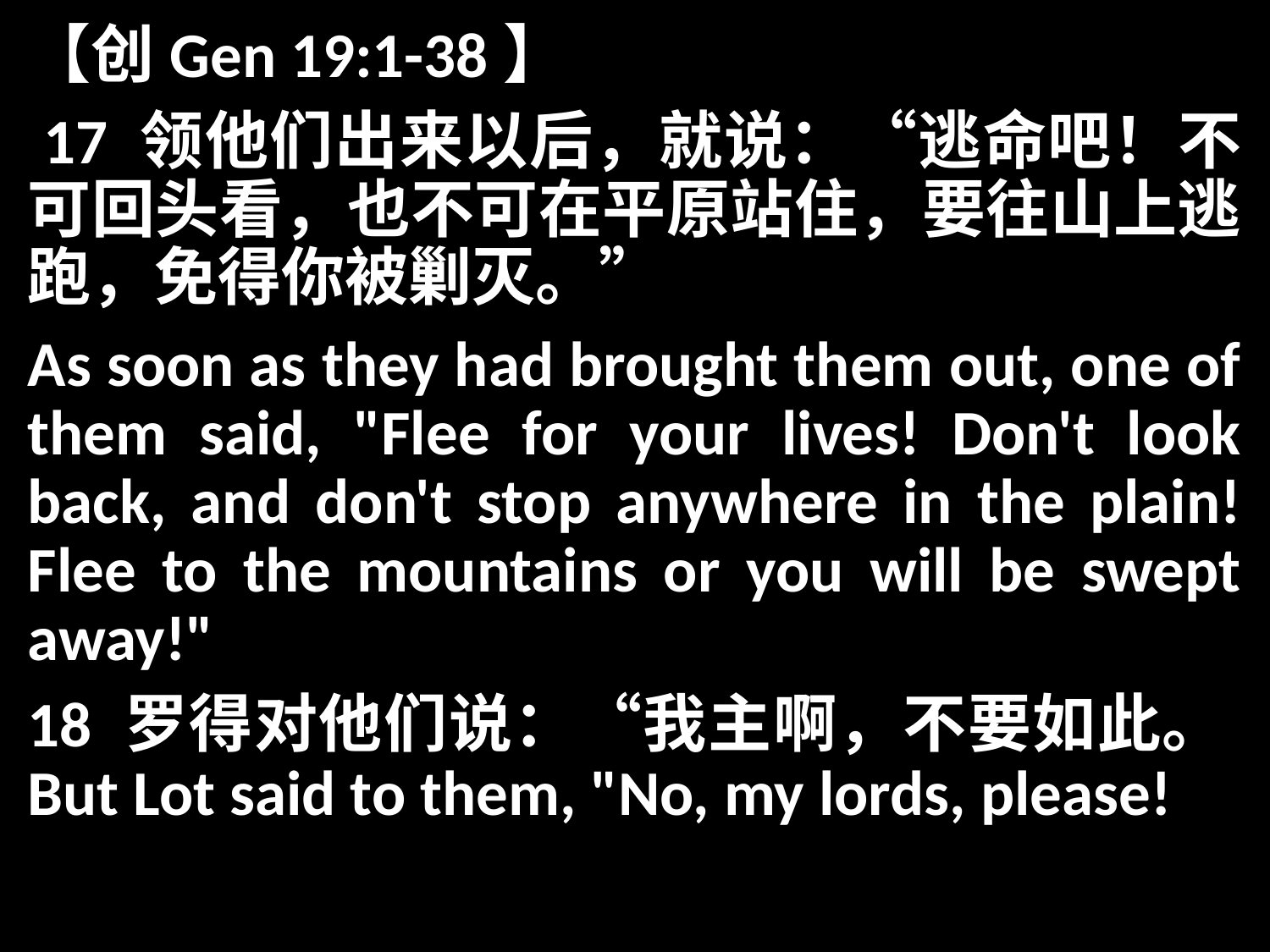

【创Gen 19:1-38】
 17 领他们出来以后，就说：“逃命吧！不可回头看，也不可在平原站住，要往山上逃跑，免得你被剿灭。”
As soon as they had brought them out, one of them said, "Flee for your lives! Don't look back, and don't stop anywhere in the plain! Flee to the mountains or you will be swept away!"
18 罗得对他们说：“我主啊，不要如此。But Lot said to them, "No, my lords, please!